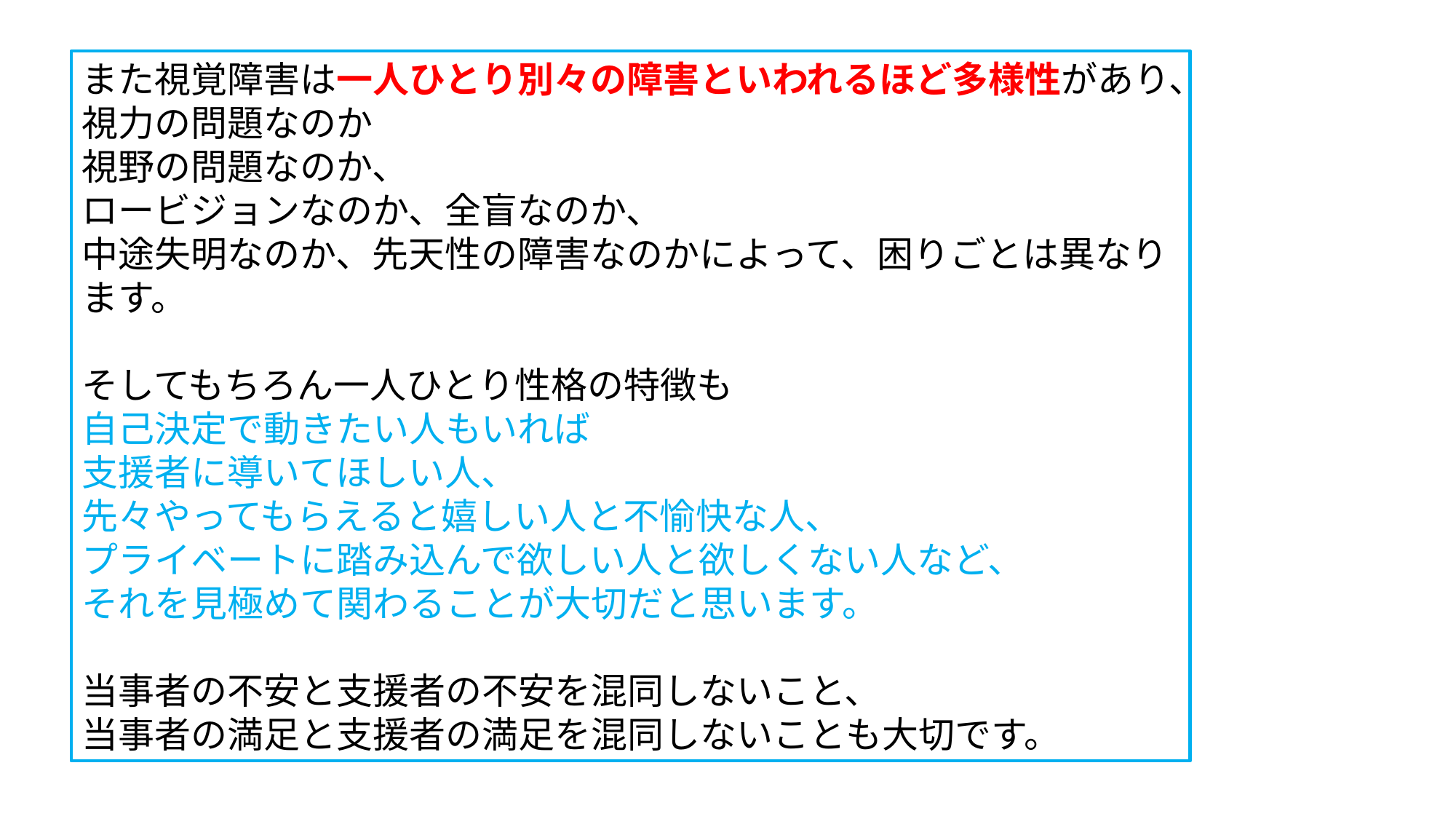

また視覚障害は一人ひとり別々の障害といわれるほど多様性があり、
視力の問題なのか
視野の問題なのか、
ロービジョンなのか、全盲なのか、
中途失明なのか、先天性の障害なのかによって、困りごとは異なります。

そしてもちろん一人ひとり性格の特徴も
自己決定で動きたい人もいれば
支援者に導いてほしい人、
先々やってもらえると嬉しい人と不愉快な人、
プライベートに踏み込んで欲しい人と欲しくない人など、
それを見極めて関わることが大切だと思います。

当事者の不安と支援者の不安を混同しないこと、
当事者の満足と支援者の満足を混同しないことも大切です。